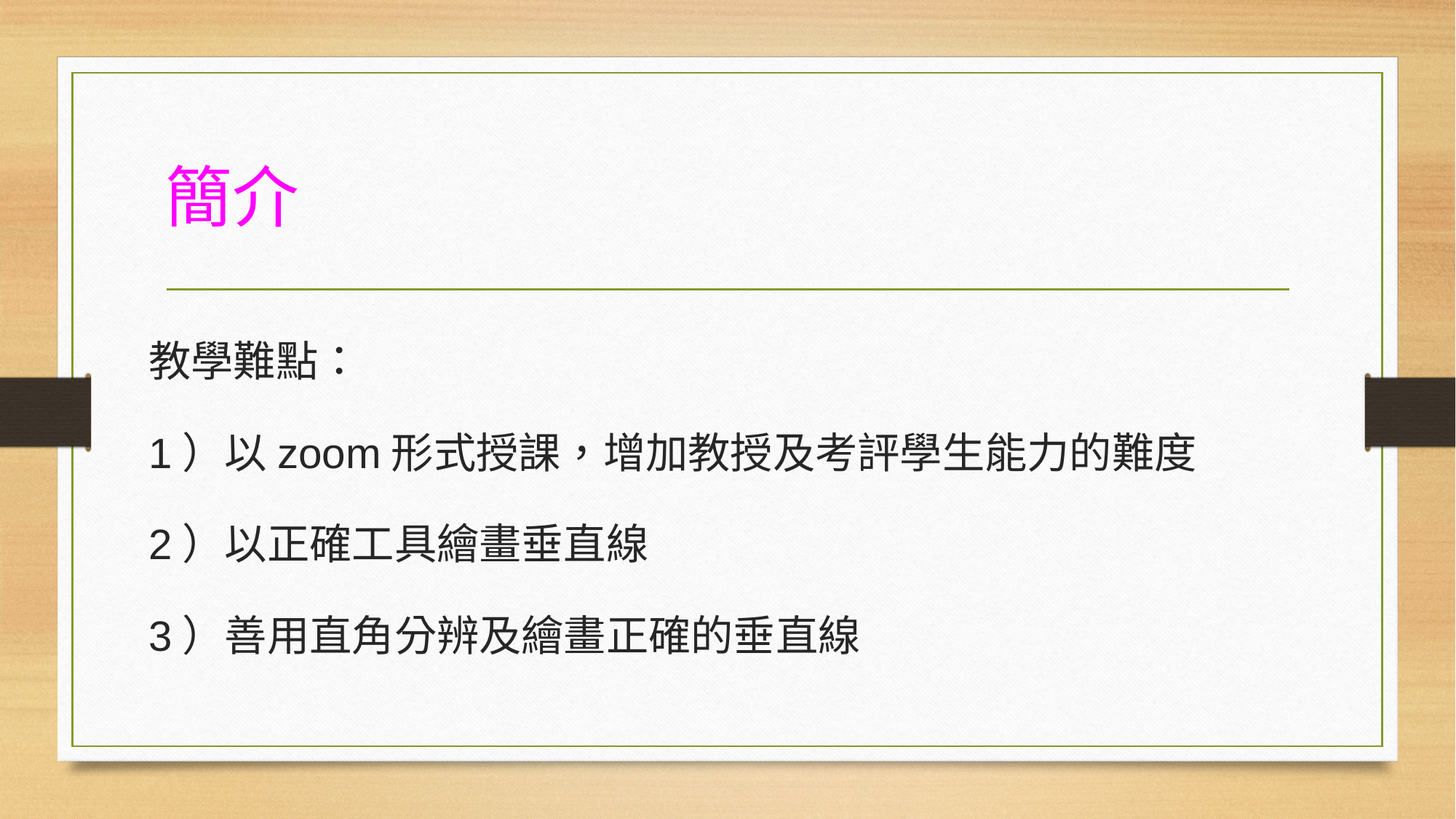

# 簡介
教學難點：
1）以zoom形式授課，增加教授及考評學生能力的難度
2）以正確工具繪畫垂直線
3）善用直角分辨及繪畫正確的垂直線